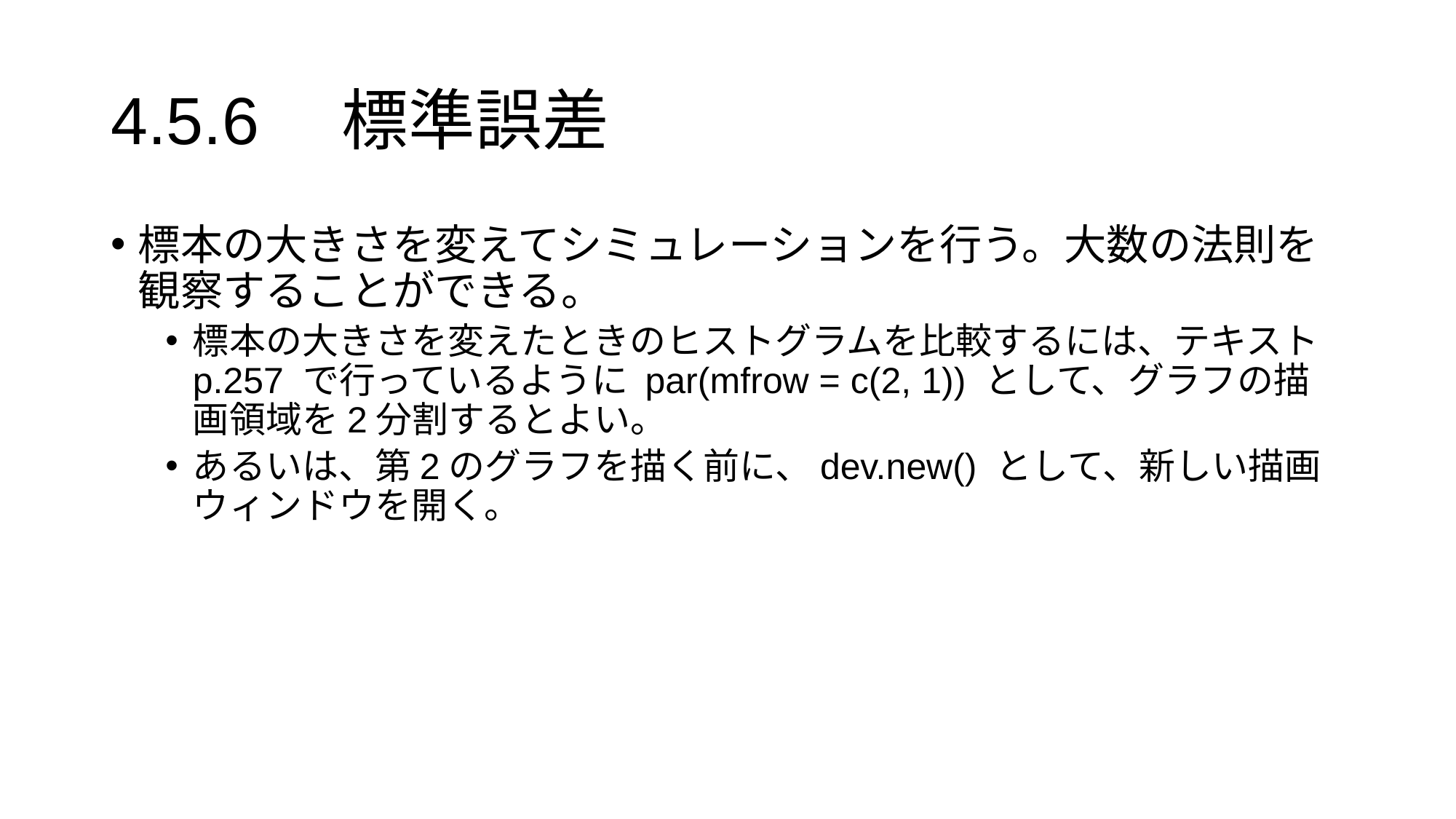

# 4.5.6　標準誤差
標本の大きさを変えてシミュレーションを行う。大数の法則を観察することができる。
標本の大きさを変えたときのヒストグラムを比較するには、テキスト p.257 で行っているように par(mfrow = c(2, 1)) として、グラフの描画領域を2分割するとよい。
あるいは、第2のグラフを描く前に、dev.new() として、新しい描画ウィンドウを開く。